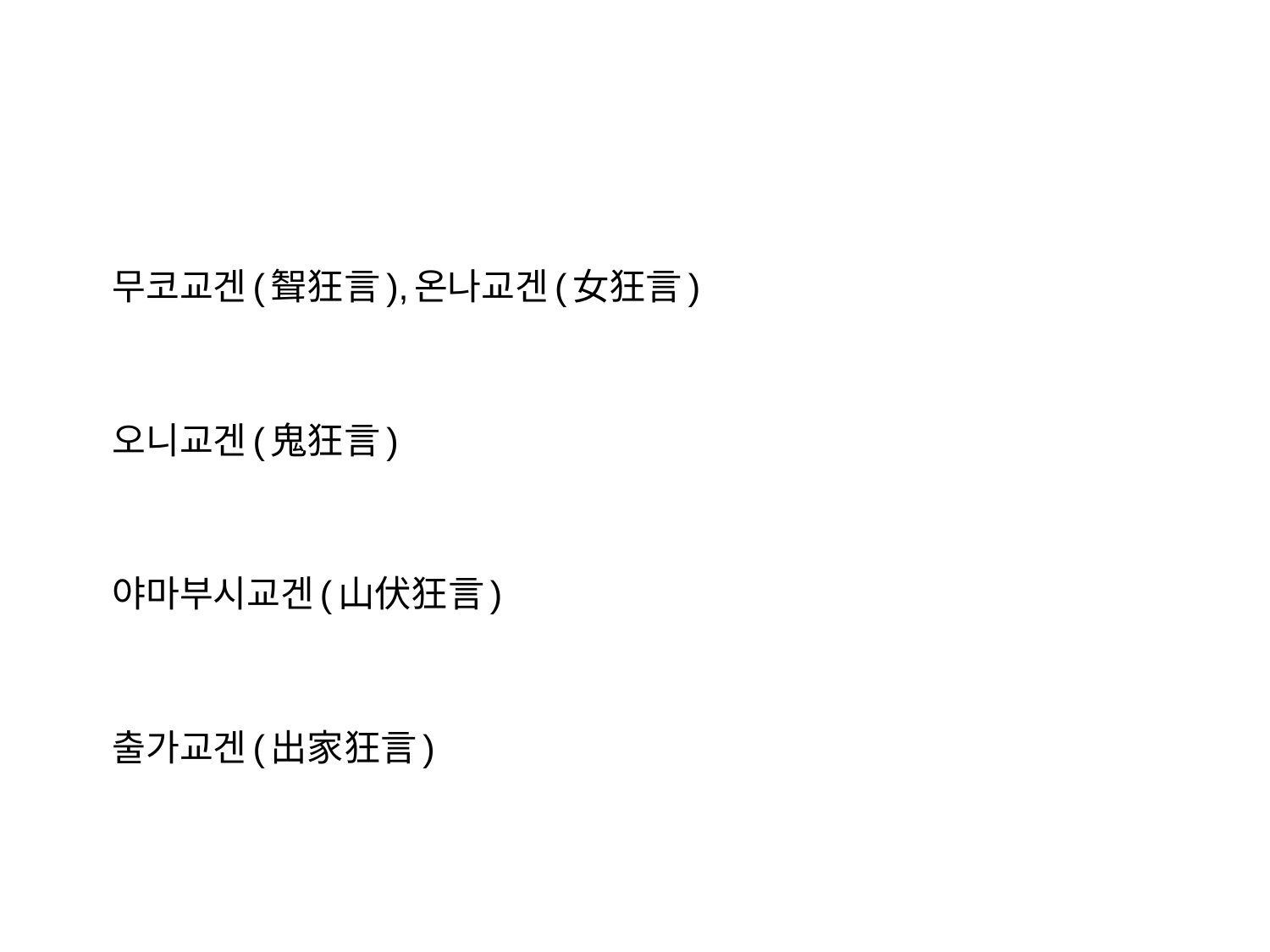

#

   무코교겐(聟狂言),온나교겐(女狂言)

   오니교겐(鬼狂言)

   야마부시교겐(山伏狂言)

   출가교겐(出家狂言)